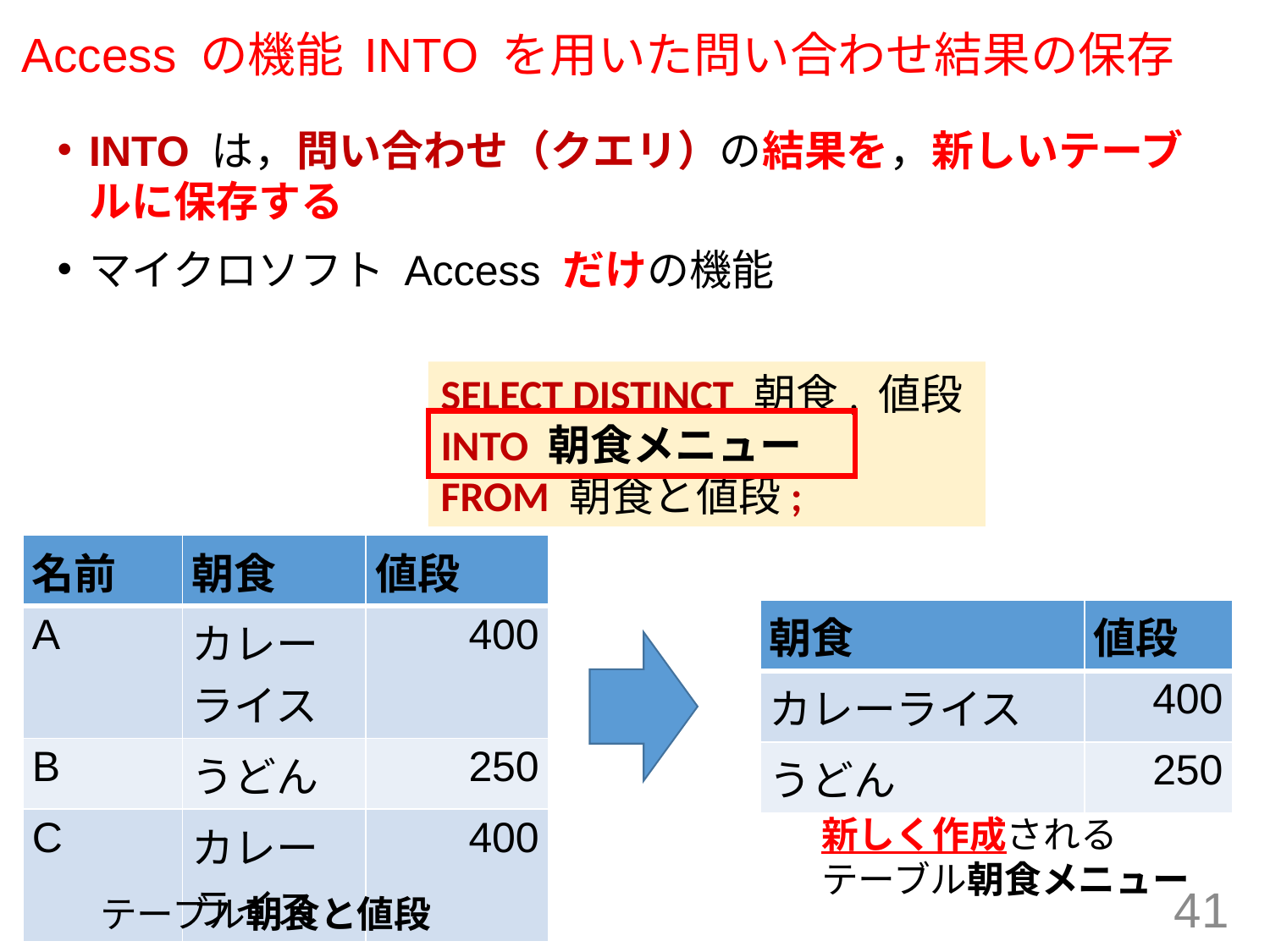

# Access の機能 INTO を用いた問い合わせ結果の保存
INTO は，問い合わせ（クエリ）の結果を，新しいテーブルに保存する
マイクロソフト Access だけの機能
SELECT DISTINCT 朝食, 値段
INTO 朝食メニュー
FROM 朝食と値段;

| 名前 | 朝食 | 値段 |
| --- | --- | --- |
| A | カレーライス | 400 |
| B | うどん | 250 |
| C | カレーライス | 400 |
| 朝食 | 値段 |
| --- | --- |
| カレーライス | 400 |
| うどん | 250 |

新しく作成される
テーブル朝食メニュー
41
テーブル朝食と値段